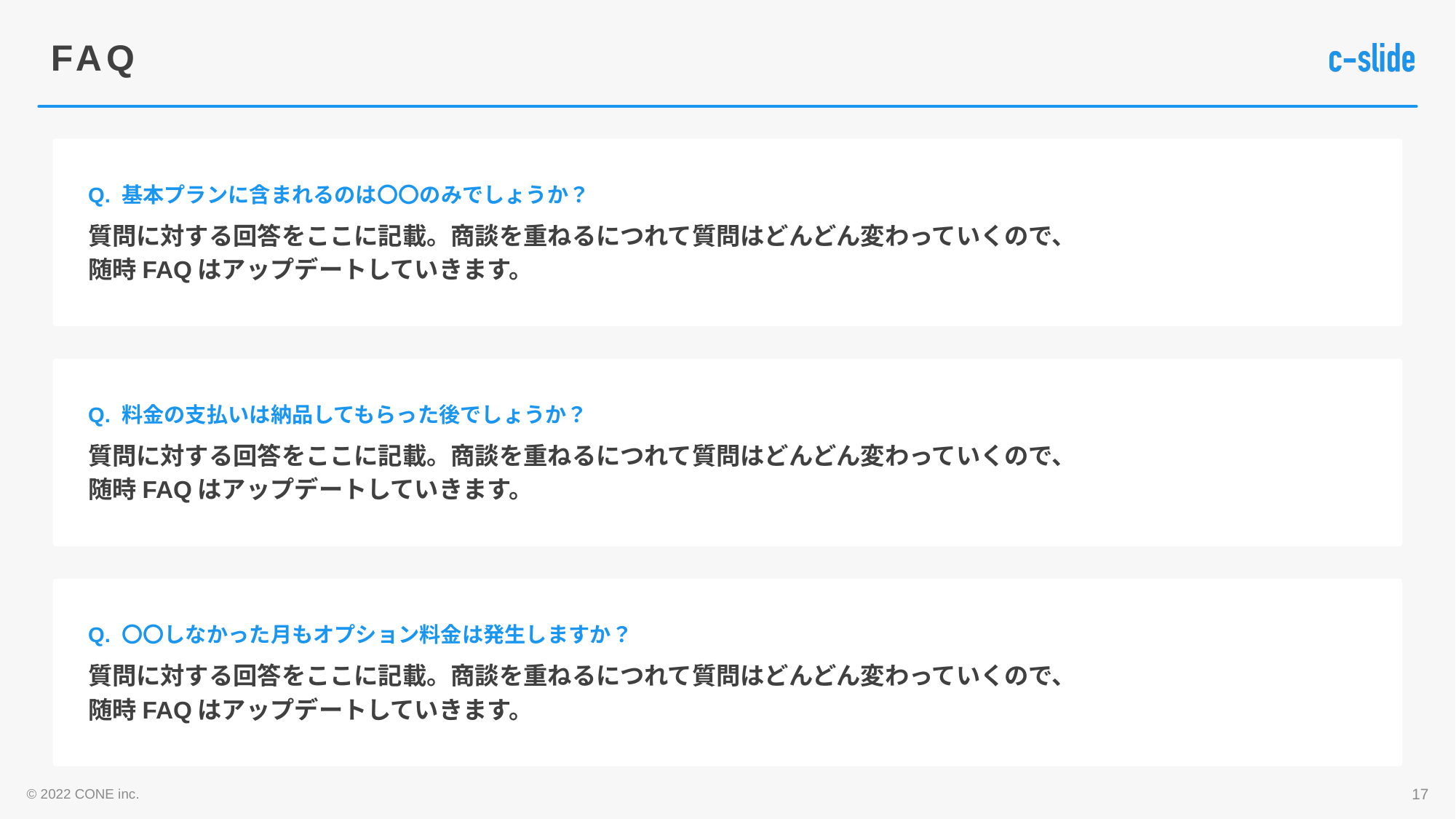

# FAQ
Q. 基本プランに含まれるのは〇〇のみでしょうか？
質問に対する回答をここに記載。商談を重ねるにつれて質問はどんどん変わっていくので、
随時FAQはアップデートしていきます。
Q. 料金の支払いは納品してもらった後でしょうか？
質問に対する回答をここに記載。商談を重ねるにつれて質問はどんどん変わっていくので、
随時FAQはアップデートしていきます。
Q. 〇〇しなかった月もオプション料金は発生しますか？
質問に対する回答をここに記載。商談を重ねるにつれて質問はどんどん変わっていくので、
随時FAQはアップデートしていきます。
17
© 2022 CONE inc.